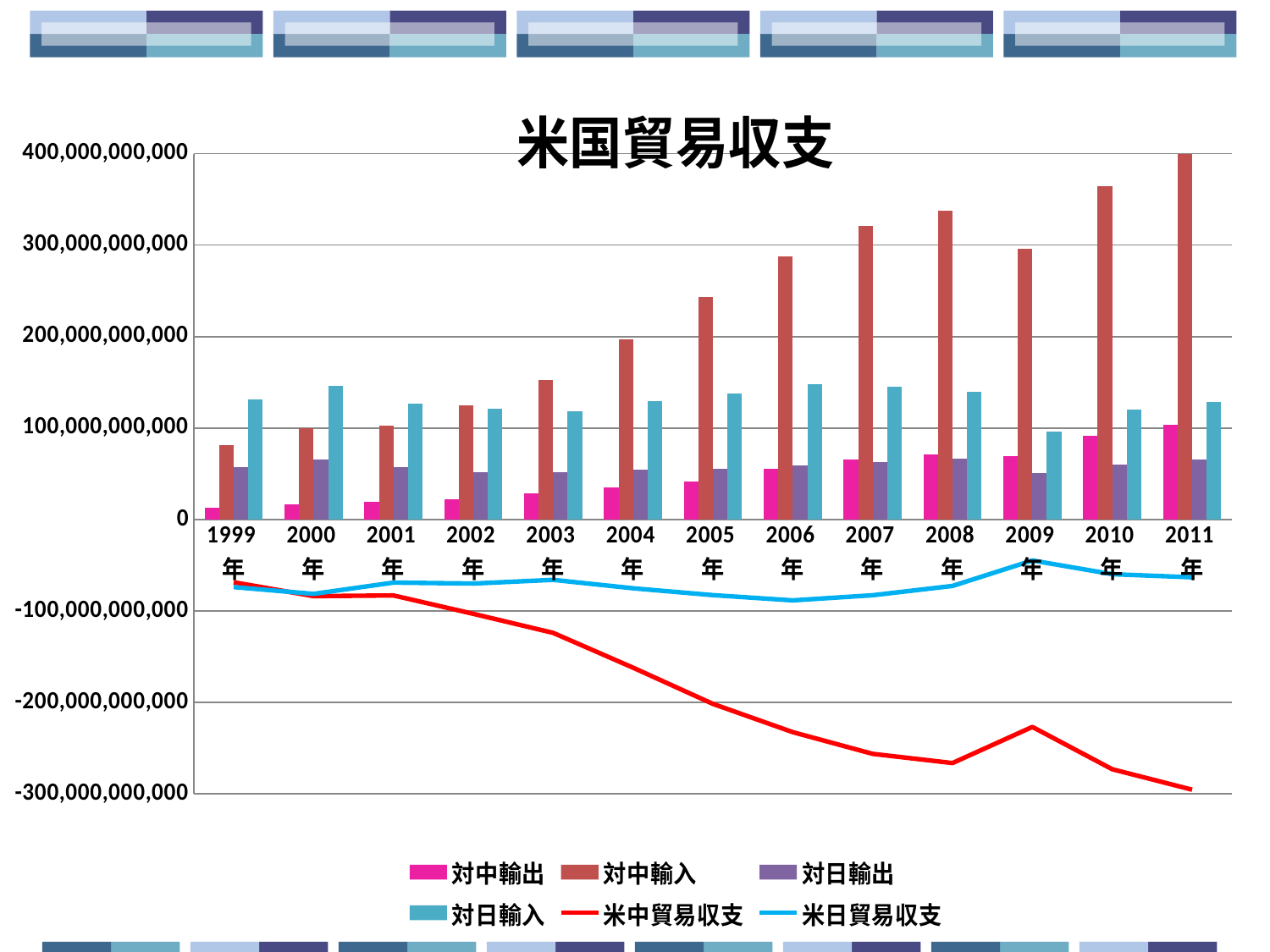

### Chart: 米国貿易収支

| Category | 対中輸出 | 対中輸入 | 対日輸出 | 対日輸入 | 米中貿易収支 | 米日貿易収支 |
|---|---|---|---|---|---|---|
| 1999年 | 13117677381.0 | 81785929599.0 | 57483534617.0 | 131403583536.0 | -68668252218.0 | -73920048919.0 |
| 2000年 | 16253029349.0 | 100062958084.0 | 65254366373.0 | 146576577859.0 | -83809928735.0 | -81322211486.0 |
| 2001年 | 19234827272.0 | 102280483580.0 | 57639072234.0 | 126601729336.0 | -83045656308.0 | -68962657102.0 |
| 2002年 | 22052678839.0 | 125167885954.0 | 51439625159.0 | 121494230557.0 | -103115207115.0 | -70054605398.0 |
| 2003年 | 28418493321.0 | 152379235541.0 | 52063765389.0 | 118028982083.0 | -123960742220.0 | -65965216694.0 |
| 2004年 | 34721007883.0 | 196698977367.0 | 54400163011.0 | 129594659895.0 | -161977969484.0 | -75194496884.0 |
| 2005年 | 41836534397.0 | 243462327349.0 | 55409625490.0 | 138091215669.0 | -201625792952.0 | -82681590179.0 |
| 2006年 | 55224162610.0 | 287772785927.0 | 59649180707.0 | 148091153702.0 | -232548623317.0 | -88441972995.0 |
| 2007年 | 65238309506.0 | 321507785372.0 | 62664975645.0 | 145463647704.0 | -256269475866.0 | -82798672059.0 |
| 2008年 | 71457072597.0 | 337789782109.0 | 66579152482.0 | 139248199338.0 | -266332709512.0 | -72669046856.0 |
| 2009年 | 69576047992.0 | 296402133906.0 | 51179643638.0 | 95949029813.0 | -226826085914.0 | -44769386175.0 |
| 2010年 | 91878263856.0 | 364943808947.0 | 60545481743.0 | 120347787773.0 | -273065545091.0 | -59802306030.0 |
| 2011年 | 103939000000.0 | 399362000000.0 | 65706000000.0 | 128925000000.0 | -295423000000.0 | -63219000000.0 |